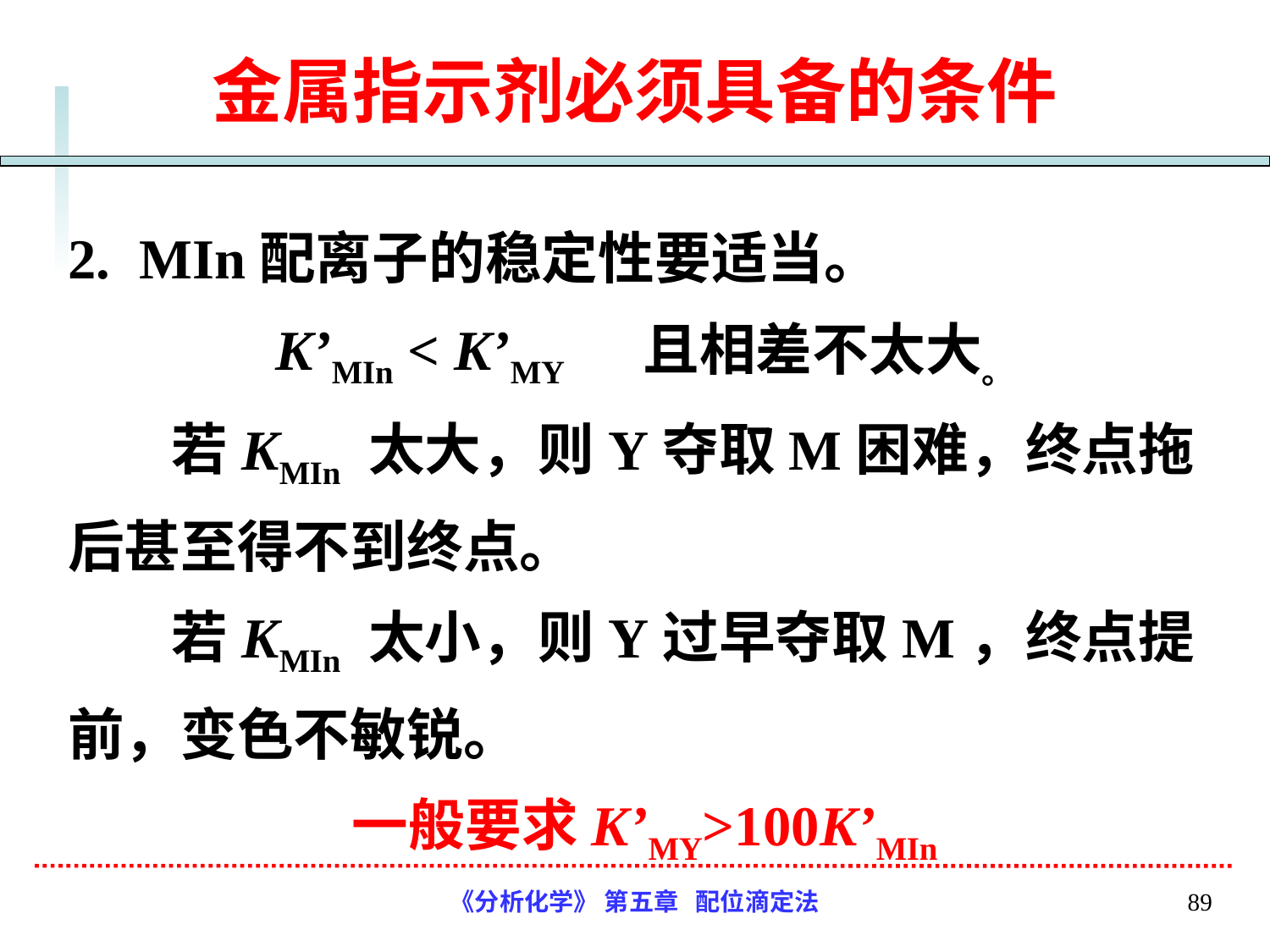

# 金属指示剂必须具备的条件
MIn配离子的稳定性要适当。
K’MIn < K’MY        且相差不太大。
       若KMIn 太大，则Y夺取M困难，终点拖后甚至得不到终点。
       若KMIn 太小，则Y过早夺取M，终点提前，变色不敏锐。
一般要求K’MY>100K’MIn
《分析化学》 第五章   配位滴定法
89